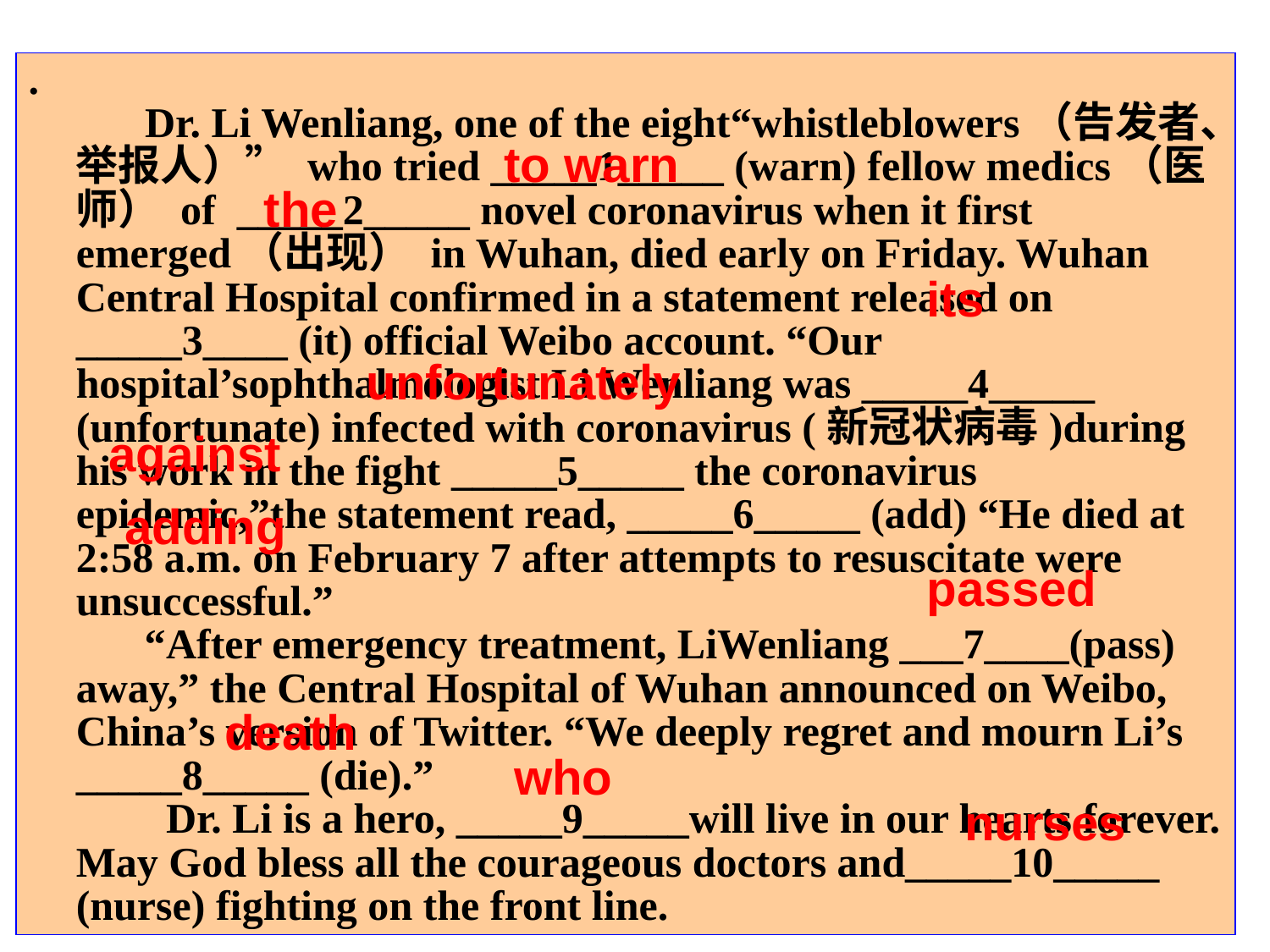

.
           Dr. Li Wenliang, one of the eight“whistleblowers（告发者、举报人）” who tried _____1_____ (warn) fellow medics（医师） of  _____2_____ novel coronavirus when it first emerged（出现） in Wuhan, died early on Friday. Wuhan Central Hospital confirmed in a statement released on _____3____ (it) official Weibo account. “Our hospital’sophthalmologist Li Wenliang was _____4_____ (unfortunate) infected with coronavirus (新冠状病毒)during his work in the fight _____5_____ the coronavirus epidemic,”the statement read, _____6_____ (add) “He died at 2:58 a.m. on February 7 after attempts to resuscitate were unsuccessful.”
           “After emergency treatment, LiWenliang ___7____(pass) away,” the Central Hospital of Wuhan announced on Weibo, China’s version of Twitter. “We deeply regret and mourn Li’s _____8_____ (die).”
             Dr. Li is a hero, _____9_____will live in our hearts forever. May God bless all the courageous doctors and_____10_____ (nurse) fighting on the front line.
to warn
the
its
unfortunately
against
adding
passed
death
who
nurses